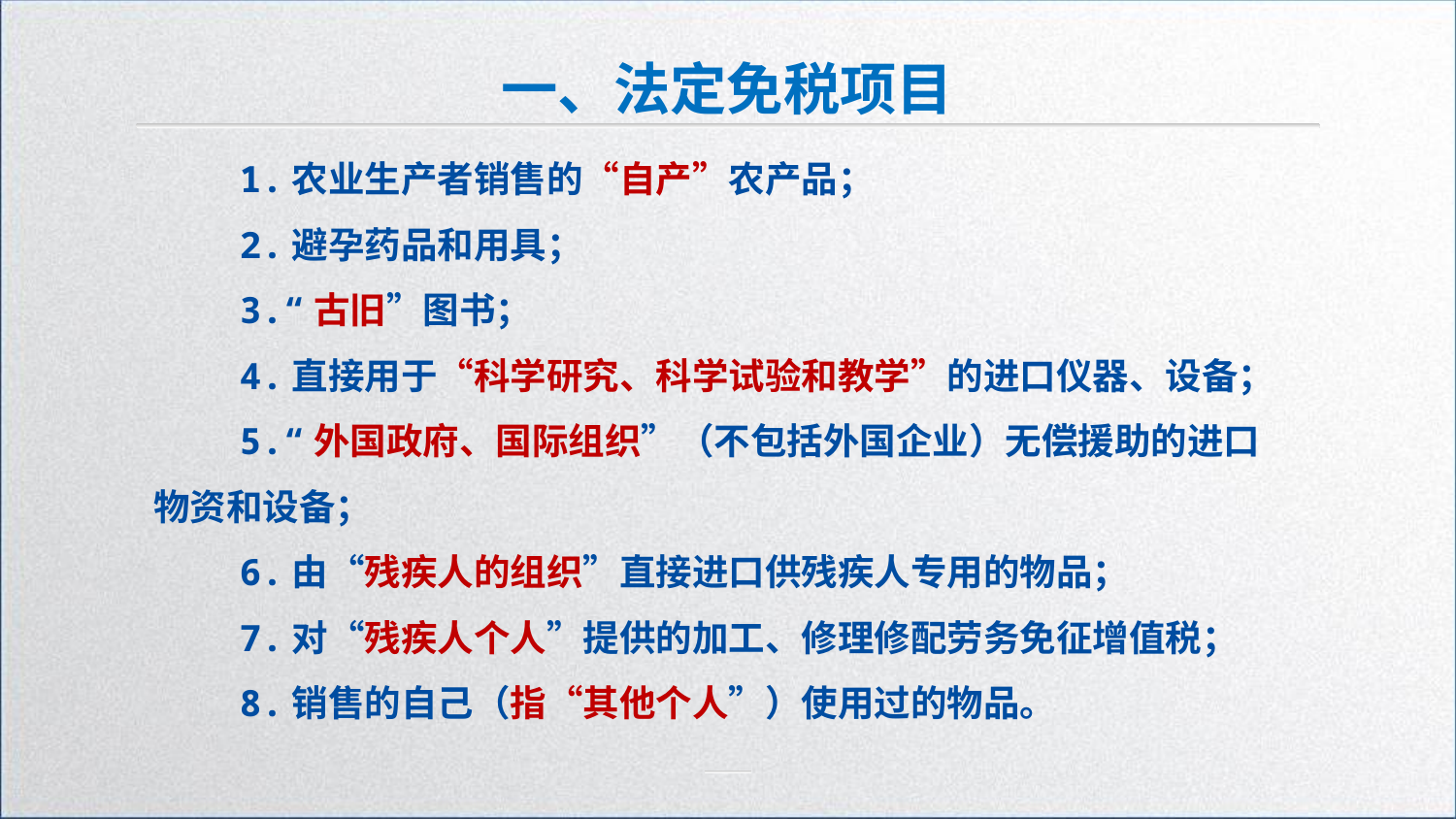

一、法定免税项目
1.农业生产者销售的“自产”农产品；
2.避孕药品和用具；
3.“古旧”图书；
4.直接用于“科学研究、科学试验和教学”的进口仪器、设备；
5.“外国政府、国际组织”（不包括外国企业）无偿援助的进口物资和设备；
6.由“残疾人的组织”直接进口供残疾人专用的物品；
7.对“残疾人个人”提供的加工、修理修配劳务免征增值税；
8.销售的自己（指“其他个人”）使用过的物品。